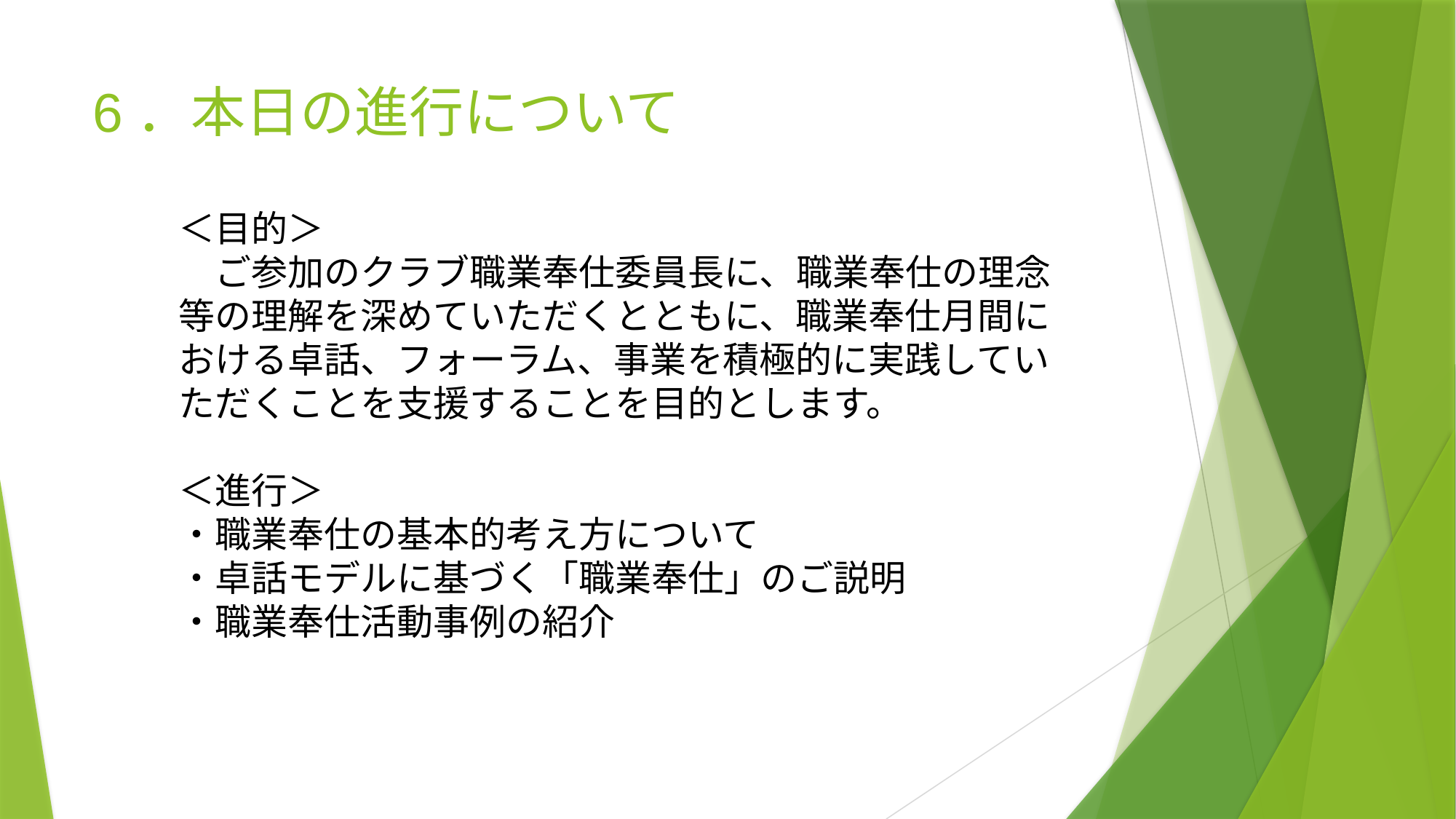

6．本日の進行について
＜目的＞
　ご参加のクラブ職業奉仕委員長に、職業奉仕の理念等の理解を深めていただくとともに、職業奉仕月間における卓話、フォーラム、事業を積極的に実践していただくことを支援することを目的とします。

＜進行＞
・職業奉仕の基本的考え方について
・卓話モデルに基づく「職業奉仕」のご説明
・職業奉仕活動事例の紹介